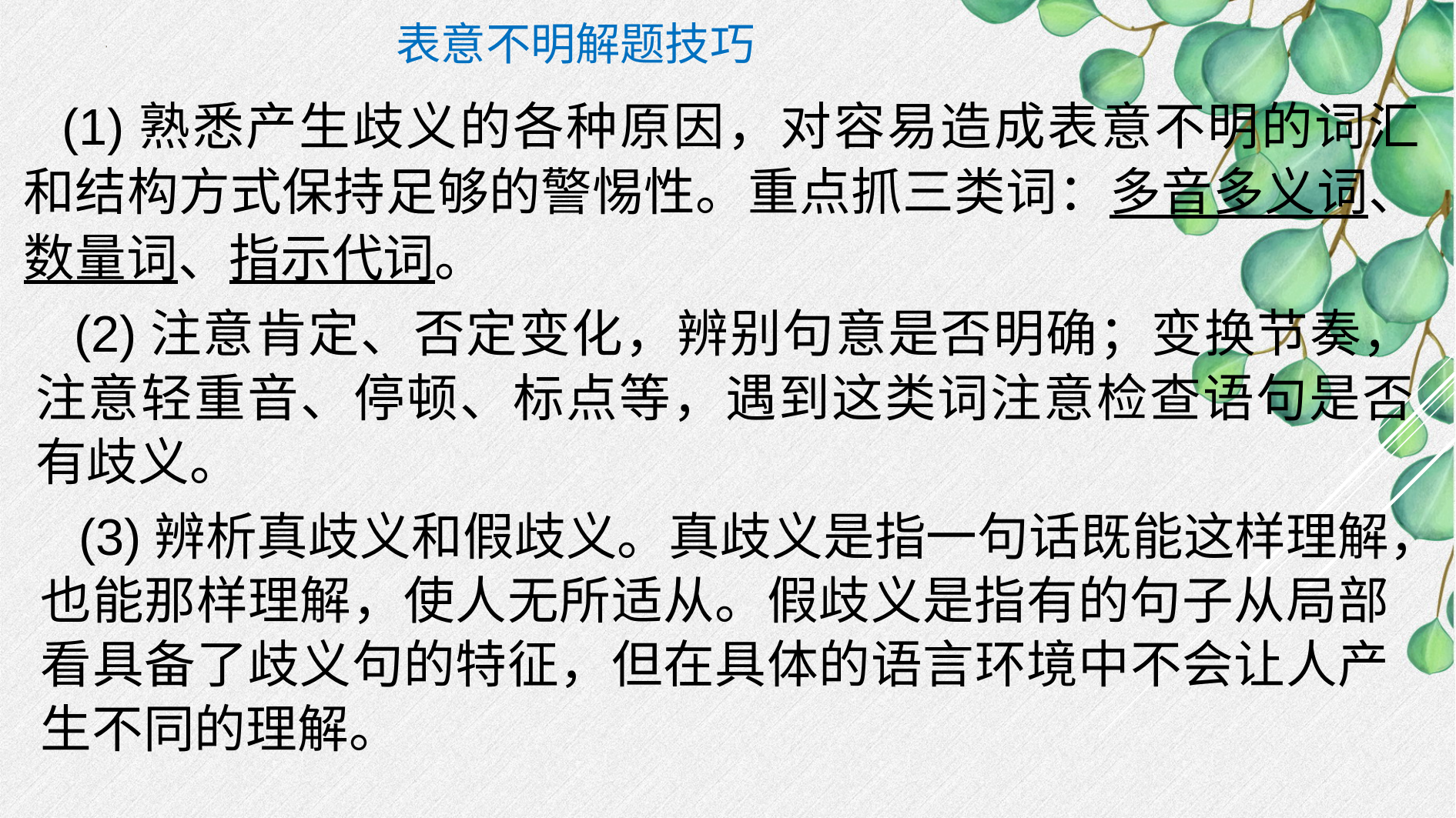

表意不明解题技巧
(1)熟悉产生歧义的各种原因，对容易造成表意不明的词汇和结构方式保持足够的警惕性。重点抓三类词：多音多义词、数量词、指示代词。
(2)注意肯定、否定变化，辨别句意是否明确；变换节奏，注意轻重音、停顿、标点等，遇到这类词注意检查语句是否有歧义。
(3)辨析真歧义和假歧义。真歧义是指一句话既能这样理解，也能那样理解，使人无所适从。假歧义是指有的句子从局部看具备了歧义句的特征，但在具体的语言环境中不会让人产生不同的理解。